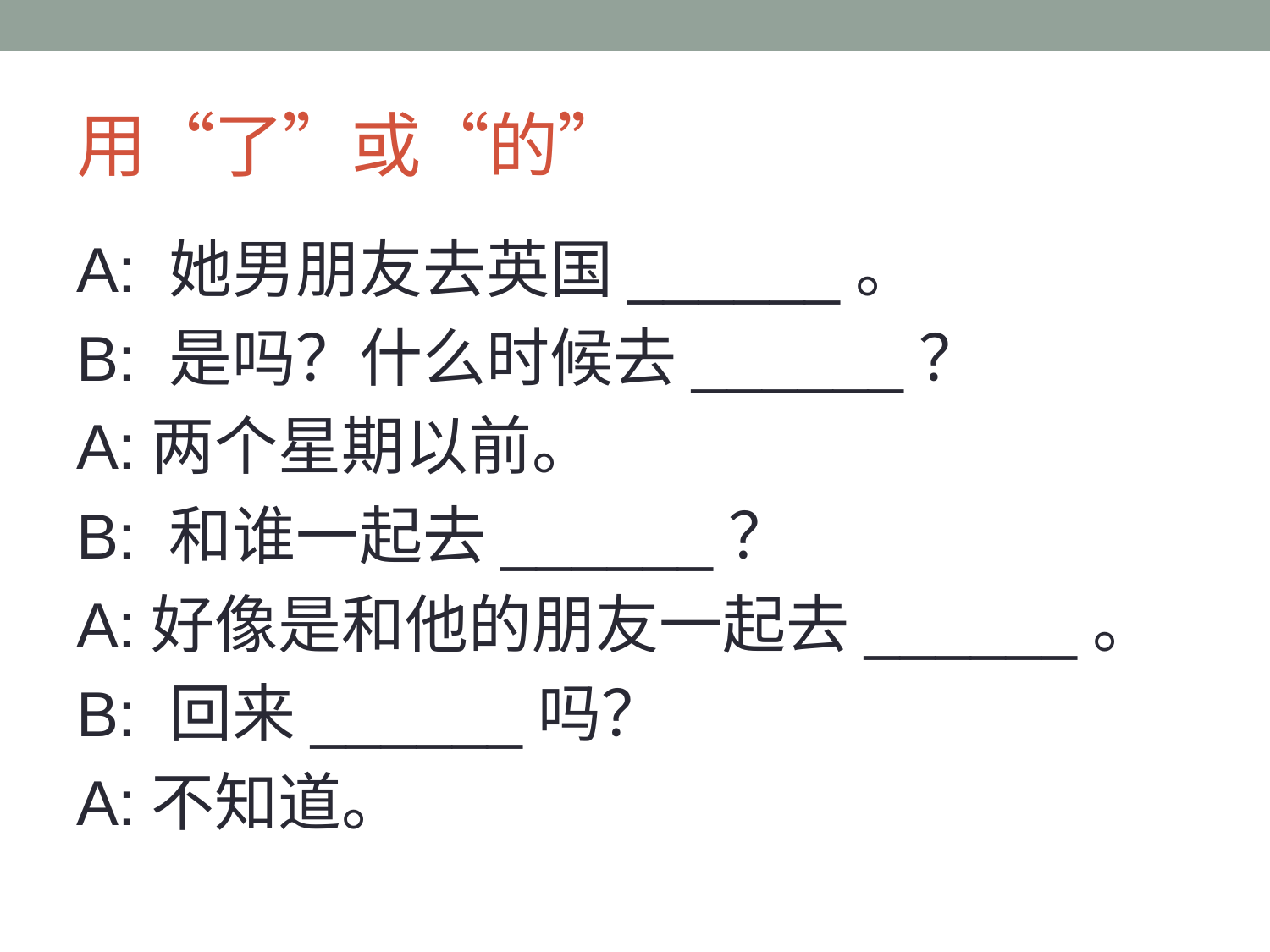

# 用“了”或“的”
A: 她男朋友去英国______。
B: 是吗？什么时候去______？
A:两个星期以前。
B: 和谁一起去______？
A:好像是和他的朋友一起去______。
B: 回来______吗？
A:不知道。